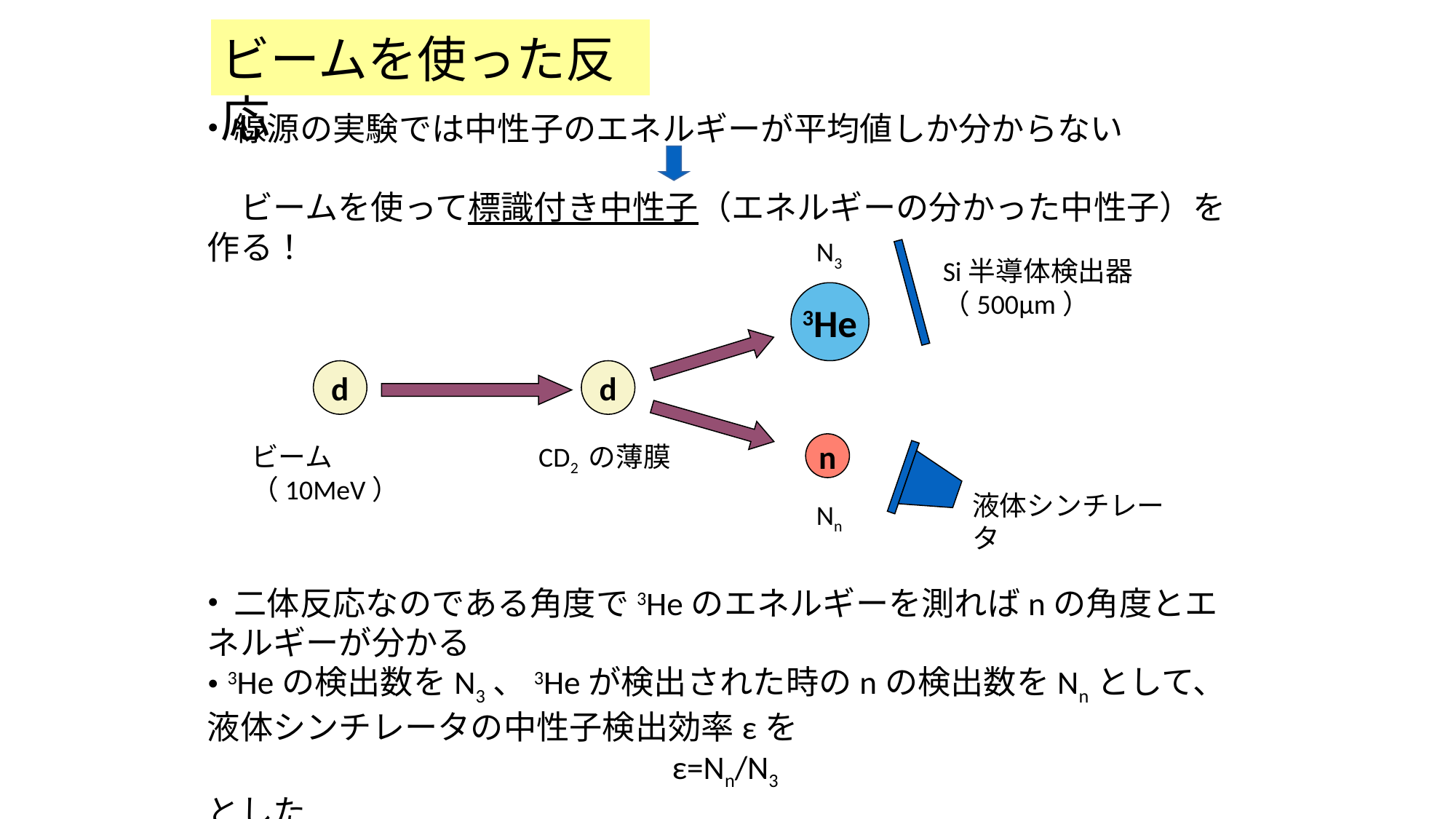

ビームを使った反応
 線源の実験では中性子のエネルギーが平均値しか分からない

　ビームを使って標識付き中性子（エネルギーの分かった中性子）を作る！

 二体反応なのである角度で3Heのエネルギーを測ればnの角度とエネルギーが分かる
  3Heの検出数をN3、3Heが検出された時のnの検出数をNnとして、液体シンチレータの中性子検出効率εを
ε=Nn/N3
とした

N3

Si半導体検出器
（500µm）
3He

d
d

ビーム（10MeV）
CD2 の薄膜
n

液体シンチレータ
Nn